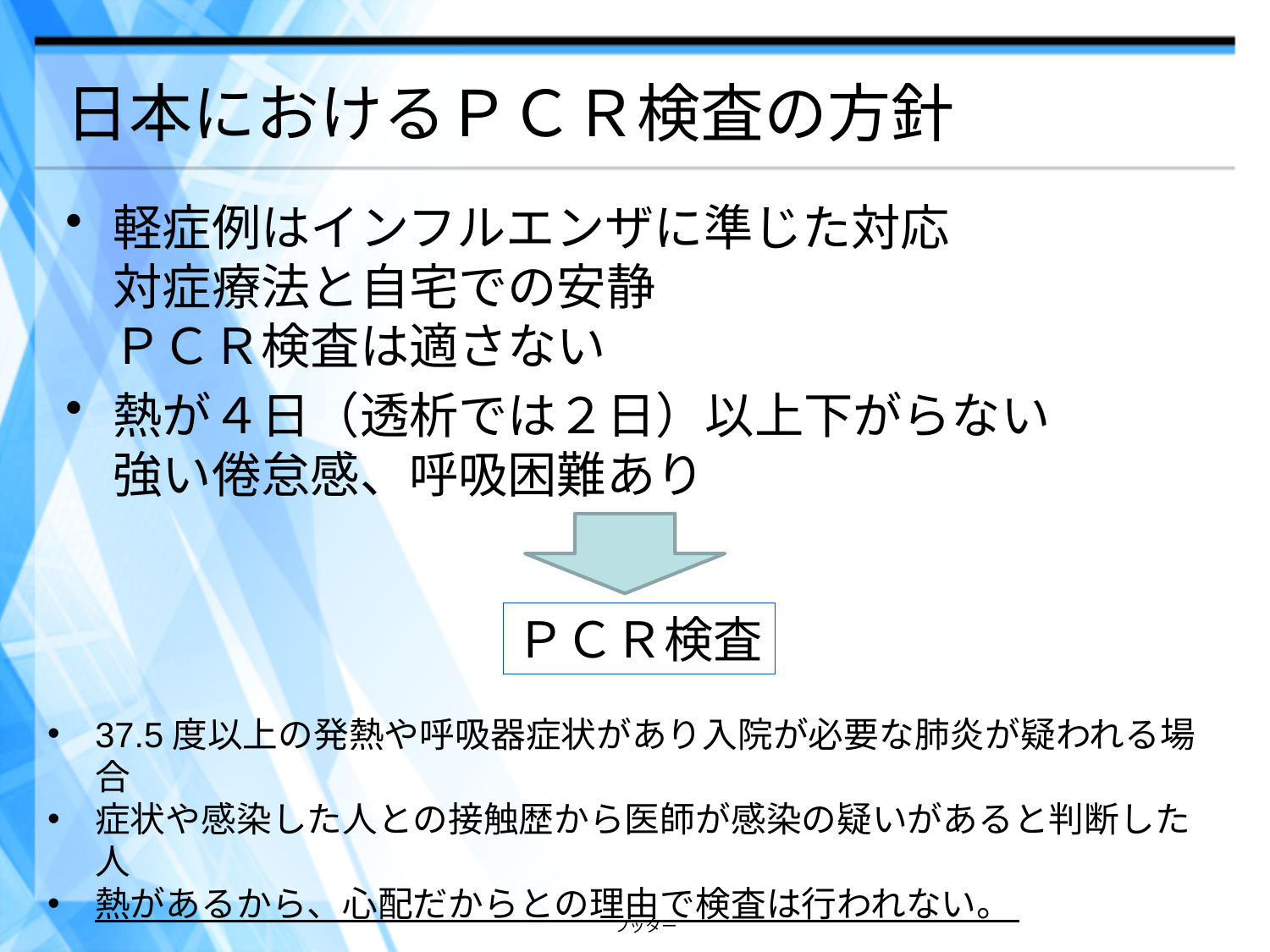

# 日本におけるＰＣＲ検査の方針
軽症例はインフルエンザに準じた対応
対症療法と自宅での安静
ＰＣＲ検査は適さない
熱が４日（透析では２日）以上下がらない
強い倦怠感、呼吸困難あり

ＰＣＲ検査
37.5度以上の発熱や呼吸器症状があり入院が必要な肺炎が疑われる場合
症状や感染した人との接触歴から医師が感染の疑いがあると判断した人
熱があるから、心配だからとの理由で検査は行われない。
フッター